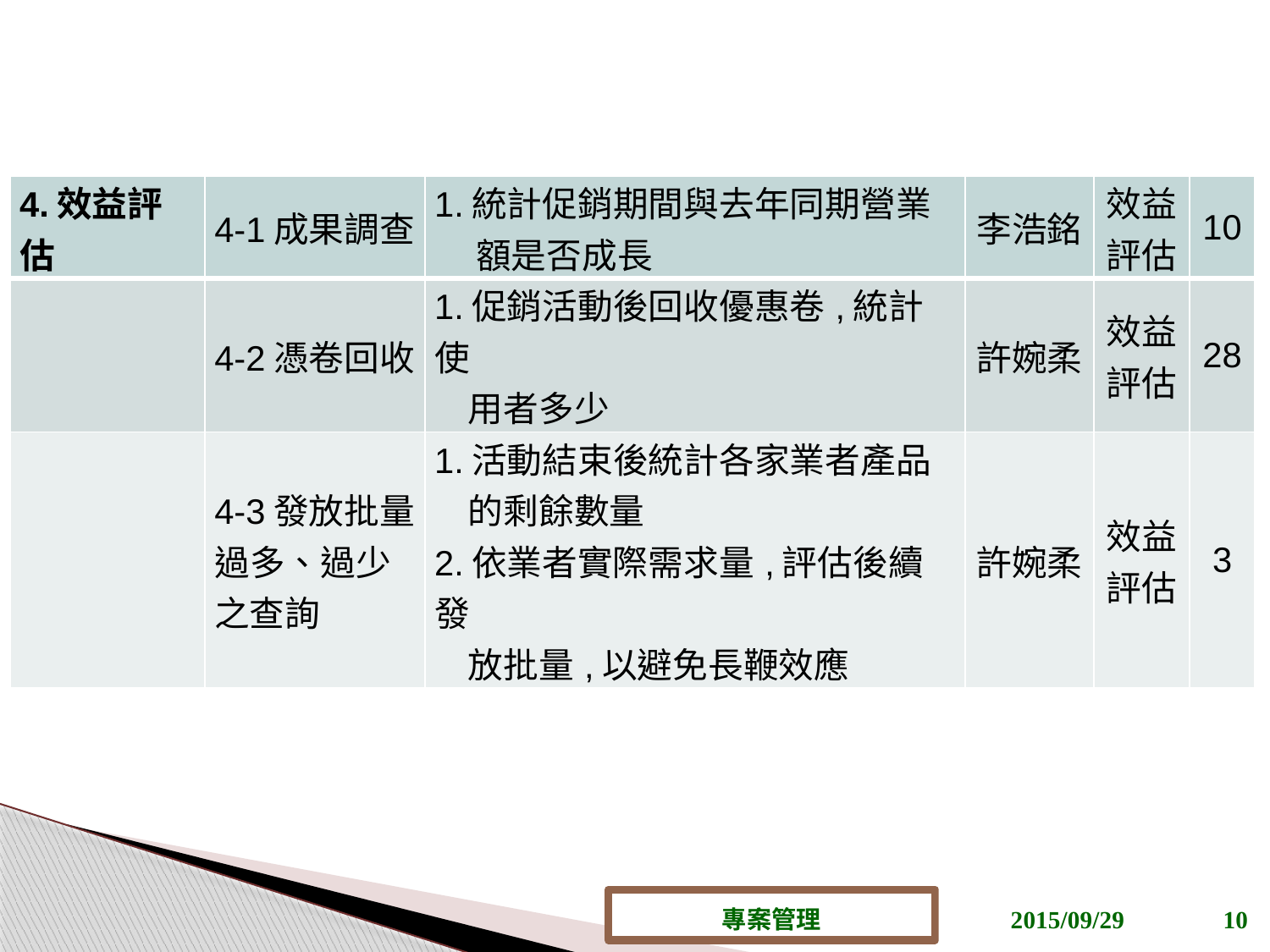

| 4.效益評估 | 4-1成果調查 | 1.統計促銷期間與去年同期營業 額是否成長 | 李浩銘 | 效益評估 | 10 |
| --- | --- | --- | --- | --- | --- |
|  | 4-2憑卷回收 | 1.促銷活動後回收優惠卷,統計使 用者多少 | 許婉柔 | 效益評估 | 28 |
|  | 4-3發放批量過多、過少之查詢 | 1.活動結束後統計各家業者產品 的剩餘數量 2.依業者實際需求量,評估後續發 放批量,以避免長鞭效應 | 許婉柔 | 效益評估 | 3 |
專案管理
2015/09/29
10